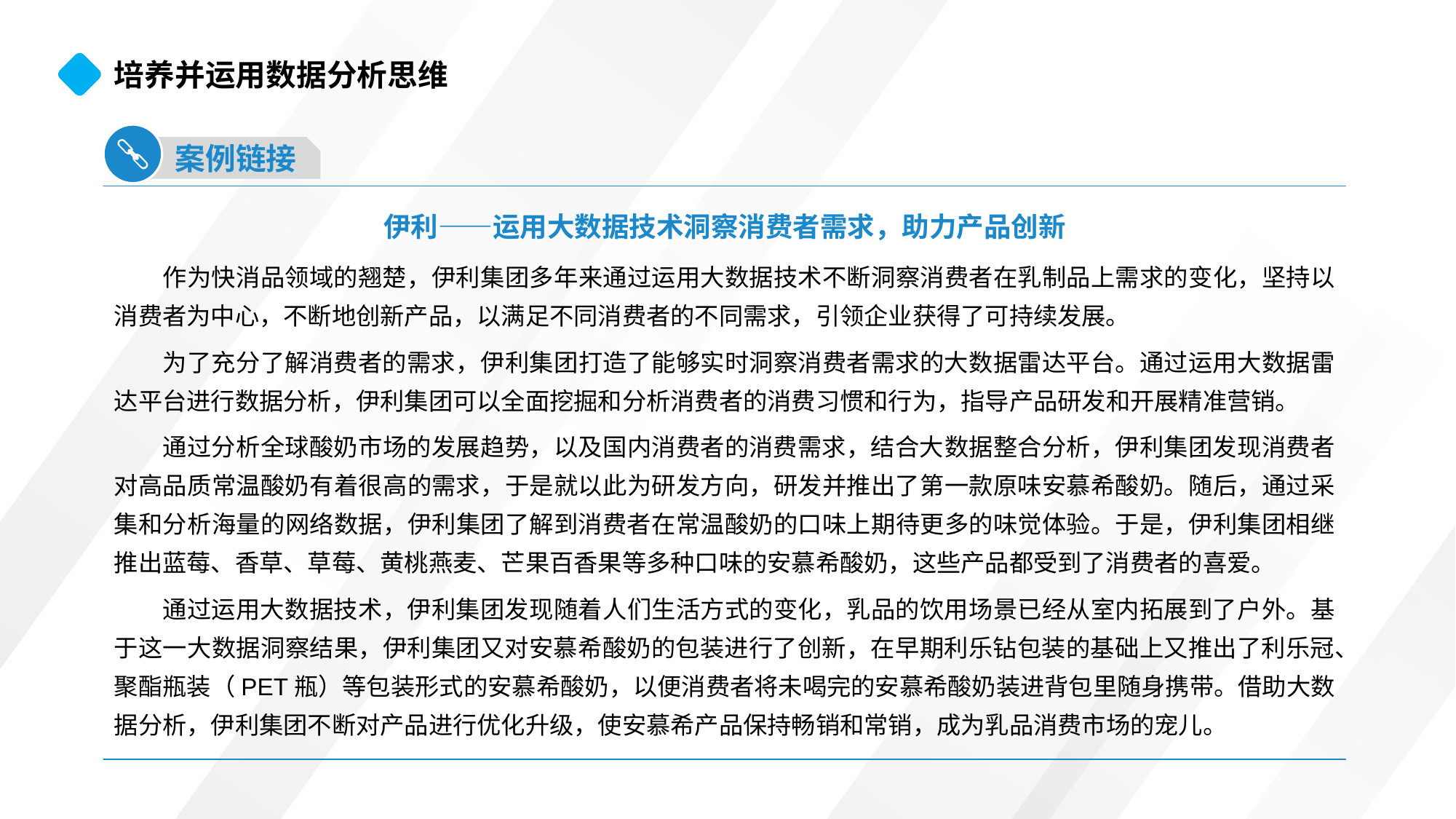

培养并运用数据分析思维

案例链接

伊利——运用大数据技术洞察消费者需求，助力产品创新
作为快消品领域的翘楚，伊利集团多年来通过运用大数据技术不断洞察消费者在乳制品上需求的变化，坚持以消费者为中心，不断地创新产品，以满足不同消费者的不同需求，引领企业获得了可持续发展。
为了充分了解消费者的需求，伊利集团打造了能够实时洞察消费者需求的大数据雷达平台。通过运用大数据雷达平台进行数据分析，伊利集团可以全面挖掘和分析消费者的消费习惯和行为，指导产品研发和开展精准营销。
通过分析全球酸奶市场的发展趋势，以及国内消费者的消费需求，结合大数据整合分析，伊利集团发现消费者对高品质常温酸奶有着很高的需求，于是就以此为研发方向，研发并推出了第一款原味安慕希酸奶。随后，通过采集和分析海量的网络数据，伊利集团了解到消费者在常温酸奶的口味上期待更多的味觉体验。于是，伊利集团相继推出蓝莓、香草、草莓、黄桃燕麦、芒果百香果等多种口味的安慕希酸奶，这些产品都受到了消费者的喜爱。
通过运用大数据技术，伊利集团发现随着人们生活方式的变化，乳品的饮用场景已经从室内拓展到了户外。基于这一大数据洞察结果，伊利集团又对安慕希酸奶的包装进行了创新，在早期利乐钻包装的基础上又推出了利乐冠、聚酯瓶装（PET瓶）等包装形式的安慕希酸奶，以便消费者将未喝完的安慕希酸奶装进背包里随身携带。借助大数据分析，伊利集团不断对产品进行优化升级，使安慕希产品保持畅销和常销，成为乳品消费市场的宠儿。